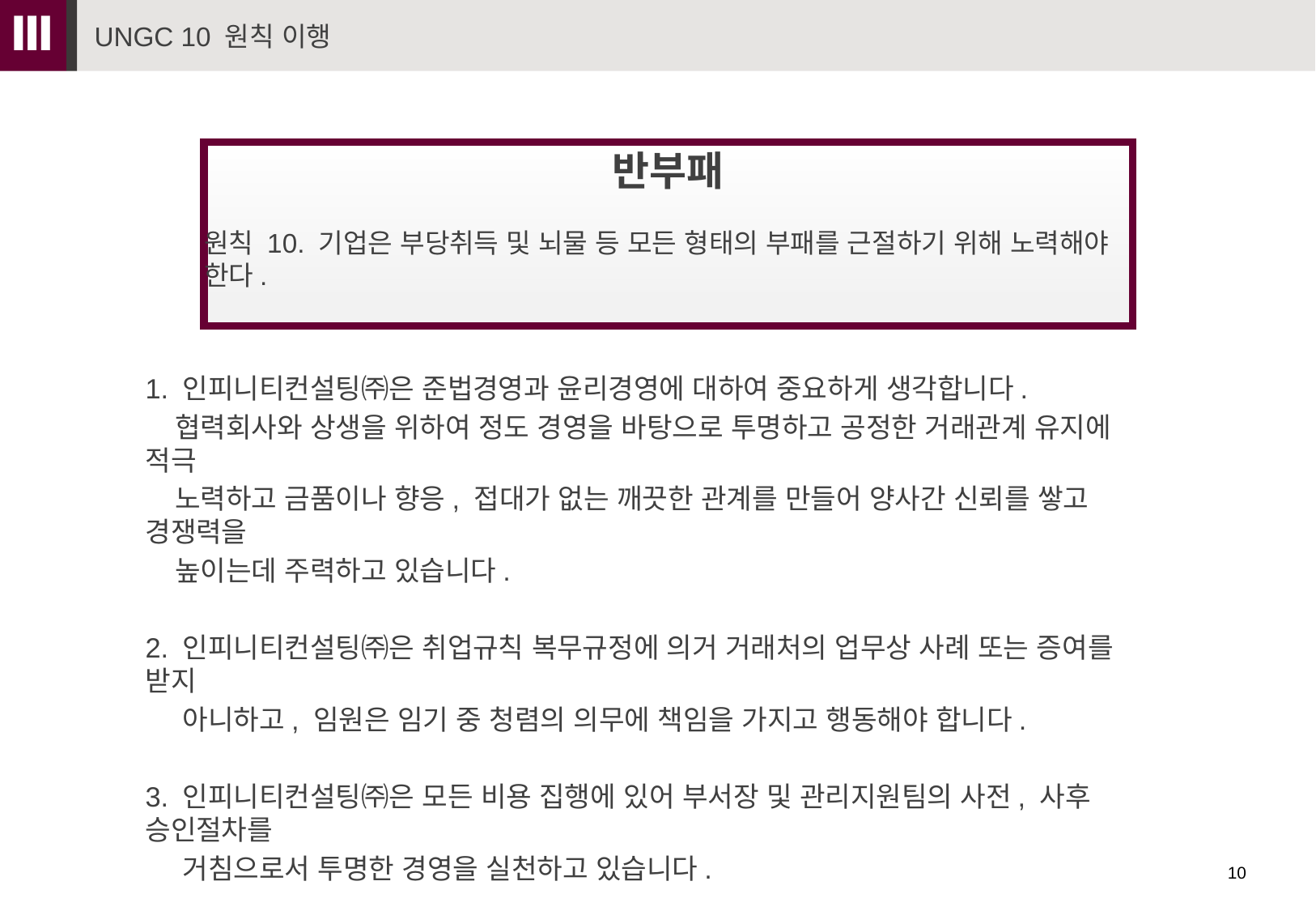

Ⅲ
UNGC 10 원칙 이행
반부패

원칙 10. 기업은 부당취득 및 뇌물 등 모든 형태의 부패를 근절하기 위해 노력해야 한다.

1. 인피니티컨설팅㈜은 준법경영과 윤리경영에 대하여 중요하게 생각합니다.
   협력회사와 상생을 위하여 정도 경영을 바탕으로 투명하고 공정한 거래관계 유지에 적극
   노력하고 금품이나 향응, 접대가 없는 깨끗한 관계를 만들어 양사간 신뢰를 쌓고 경쟁력을
   높이는데 주력하고 있습니다.

2. 인피니티컨설팅㈜은 취업규칙 복무규정에 의거 거래처의 업무상 사례 또는 증여를 받지
    아니하고, 임원은 임기 중 청렴의 의무에 책임을 가지고 행동해야 합니다.

3. 인피니티컨설팅㈜은 모든 비용 집행에 있어 부서장 및 관리지원팀의 사전, 사후 승인절차를
    거침으로서 투명한 경영을 실천하고 있습니다.

4. 인피니티컨설팅㈜은 명절 선물 안주고 안받기 운동 등 청렴윤리를 실천하고 있습니다.
10